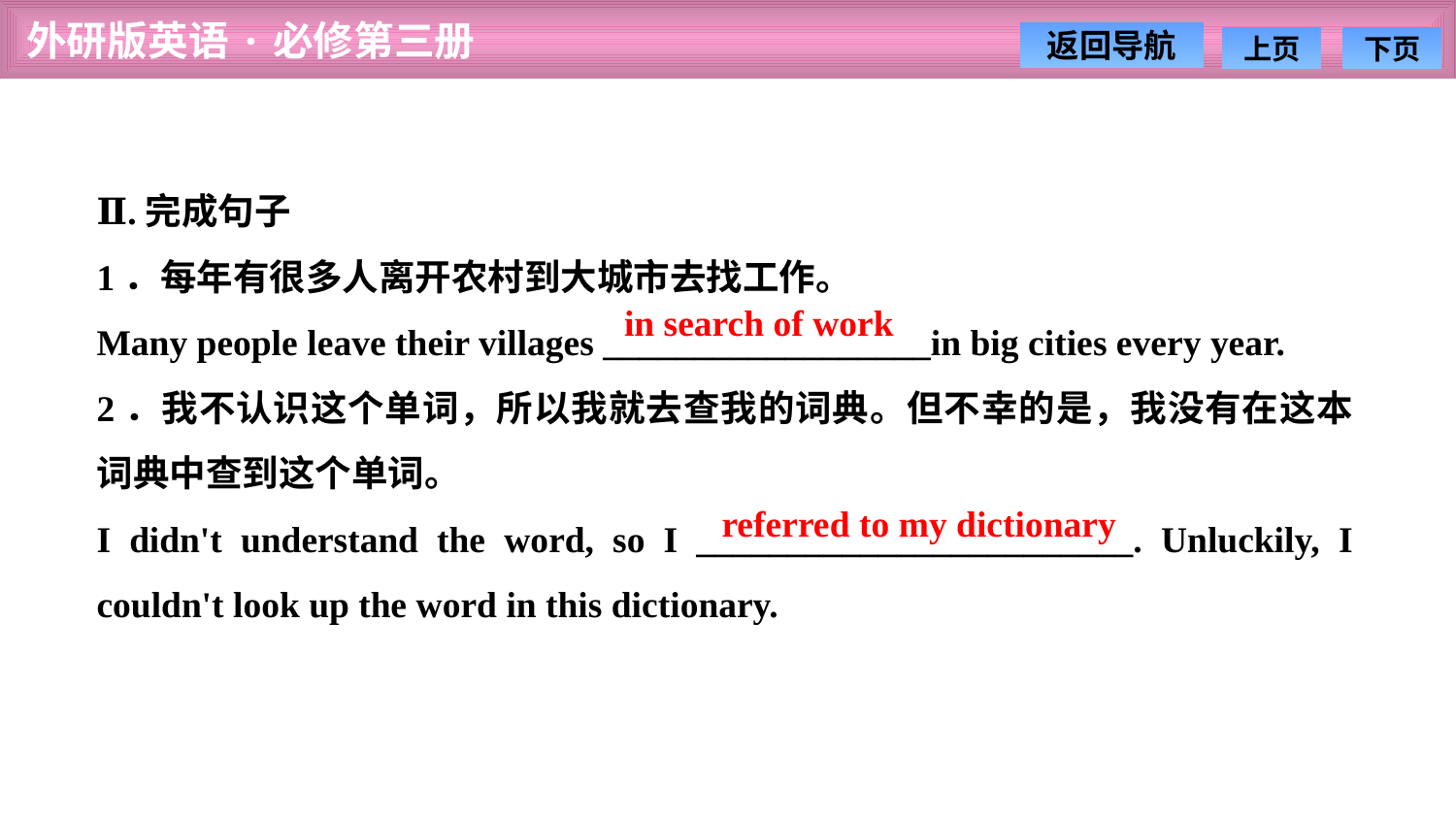

Ⅱ.完成句子
1．每年有很多人离开农村到大城市去找工作。
Many people leave their villages __________________in big cities every year.
2．我不认识这个单词，所以我就去查我的词典。但不幸的是，我没有在这本词典中查到这个单词。
I didn't understand the word, so I ________________________. Unluckily, I couldn't look up the word in this dictionary.
in search of work
referred to my dictionary